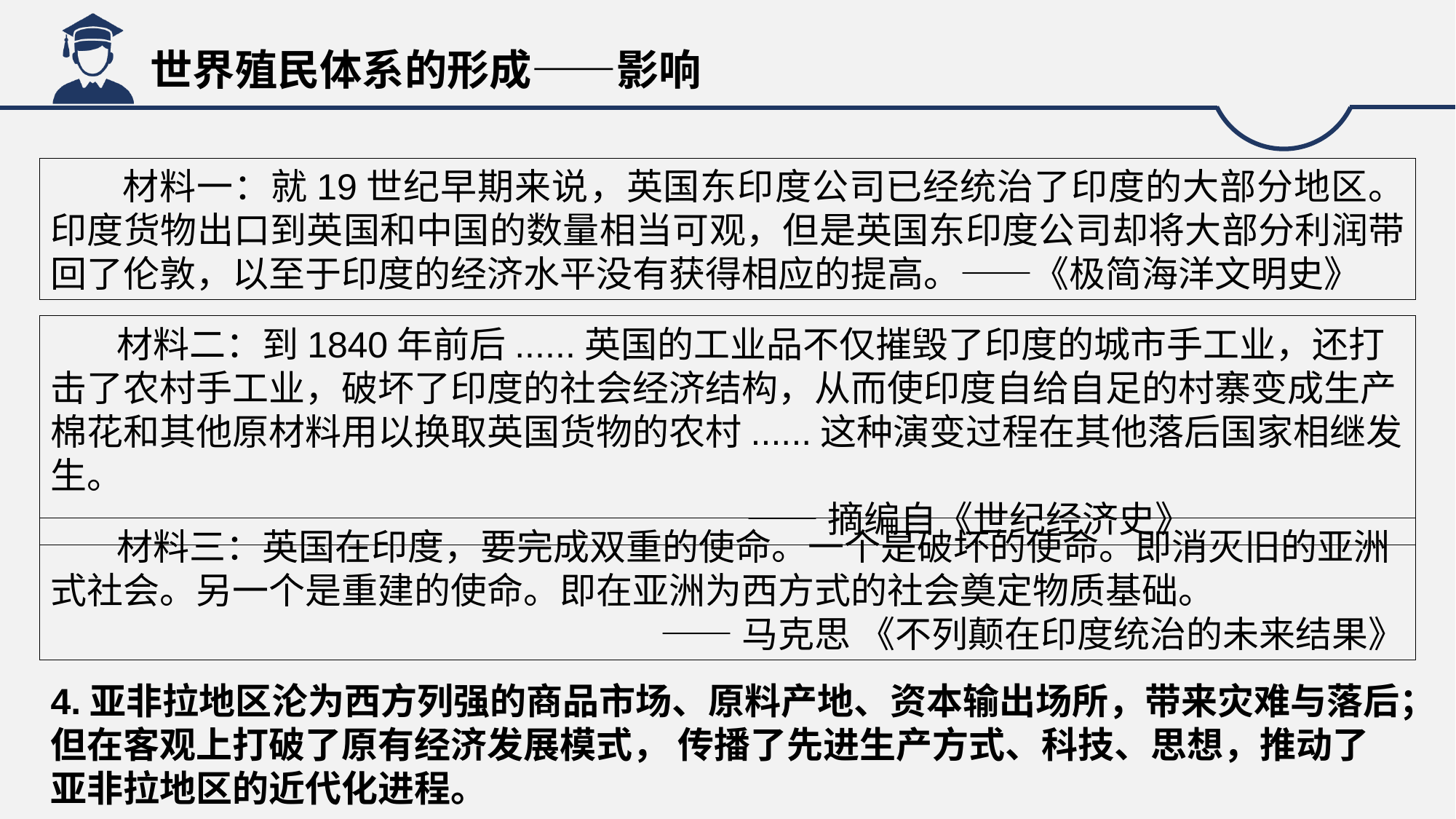

世界殖民体系的形成——影响
       材料一：就19世纪早期来说，英国东印度公司已经统治了印度的大部分地区。印度货物出口到英国和中国的数量相当可观，但是英国东印度公司却将大部分利润带回了伦敦，以至于印度的经济水平没有获得相应的提高。——《极简海洋文明史》
       材料二：到1840年前后......英国的工业品不仅摧毁了印度的城市手工业，还打击了农村手工业，破坏了印度的社会经济结构，从而使印度自给自足的村寨变成生产棉花和其他原材料用以换取英国货物的农村......这种演变过程在其他落后国家相继发生。
                                                                                     ——摘编自《世纪经济史》
       材料三：英国在印度，要完成双重的使命。一个是破坏的使命。即消灭旧的亚洲式社会。另一个是重建的使命。即在亚洲为西方式的社会奠定物质基础。
                              ——马克思 《不列颠在印度统治的未来结果》
4.亚非拉地区沦为西方列强的商品市场、原料产地、资本输出场所，带来灾难与落后；但在客观上打破了原有经济发展模式， 传播了先进生产方式、科技、思想，推动了亚非拉地区的近代化进程。